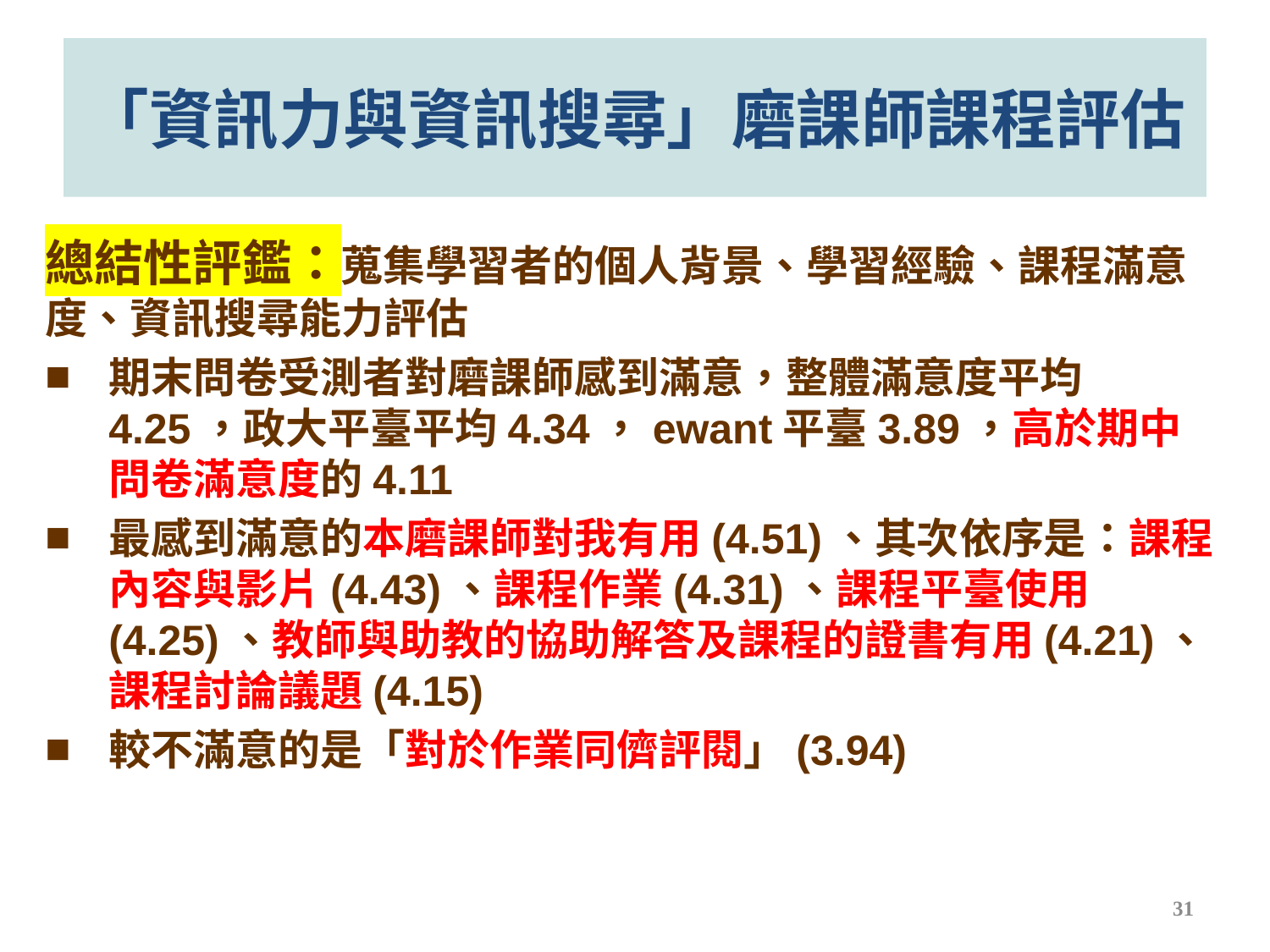

# 「資訊力與資訊搜尋」磨課師課程評估
總結性評鑑：蒐集學習者的個人背景、學習經驗、課程滿意度、資訊搜尋能力評估
期末問卷受測者對磨課師感到滿意，整體滿意度平均4.25，政大平臺平均4.34，ewant平臺3.89，高於期中問卷滿意度的4.11
最感到滿意的本磨課師對我有用(4.51)、其次依序是：課程內容與影片(4.43)、課程作業(4.31)、課程平臺使用(4.25)、教師與助教的協助解答及課程的證書有用(4.21)、課程討論議題(4.15)
較不滿意的是「對於作業同儕評閱」(3.94)
31